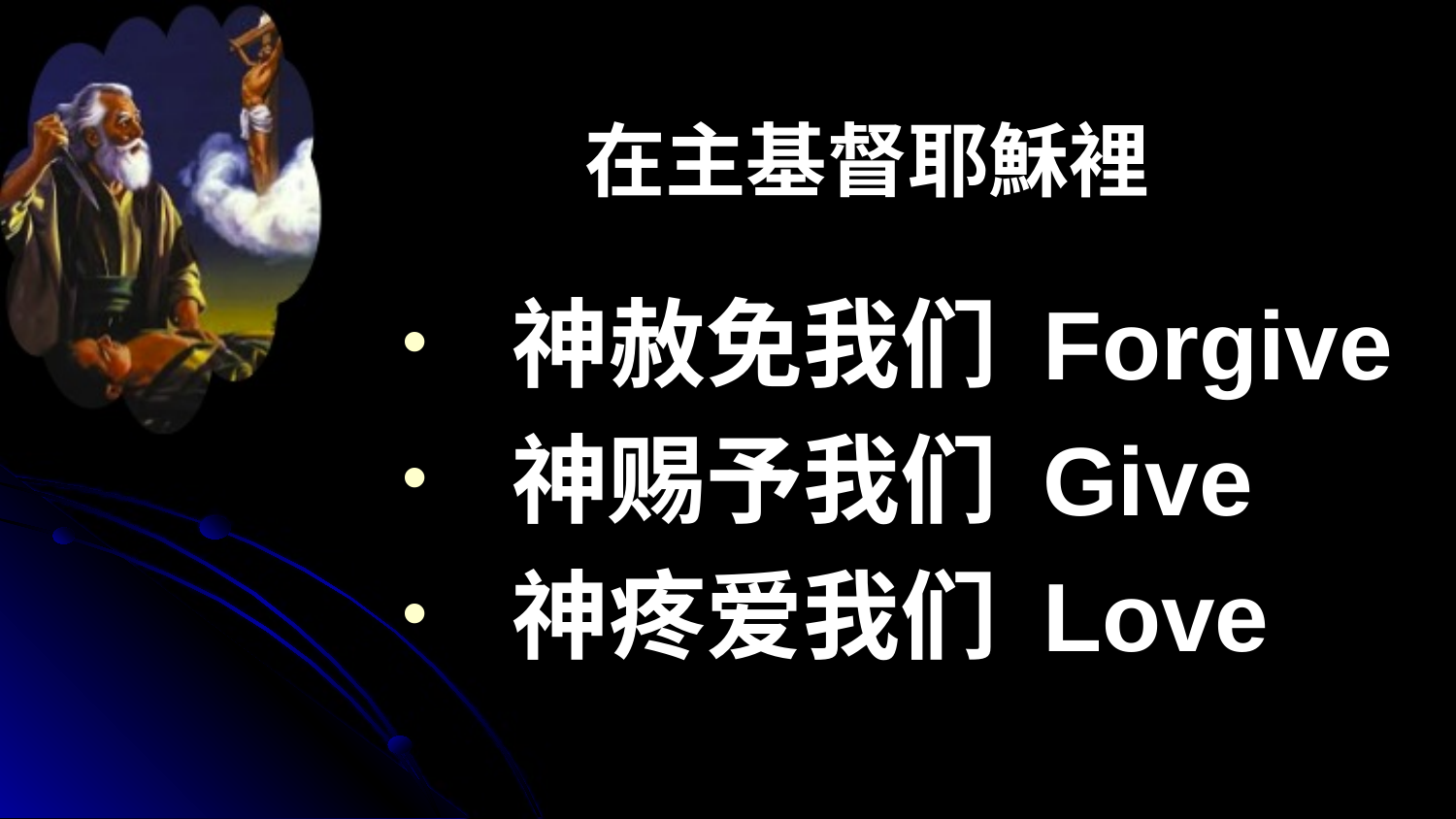

在主基督耶穌裡
神赦免我们 Forgive
神赐予我们 Give
神疼爱我们 Love